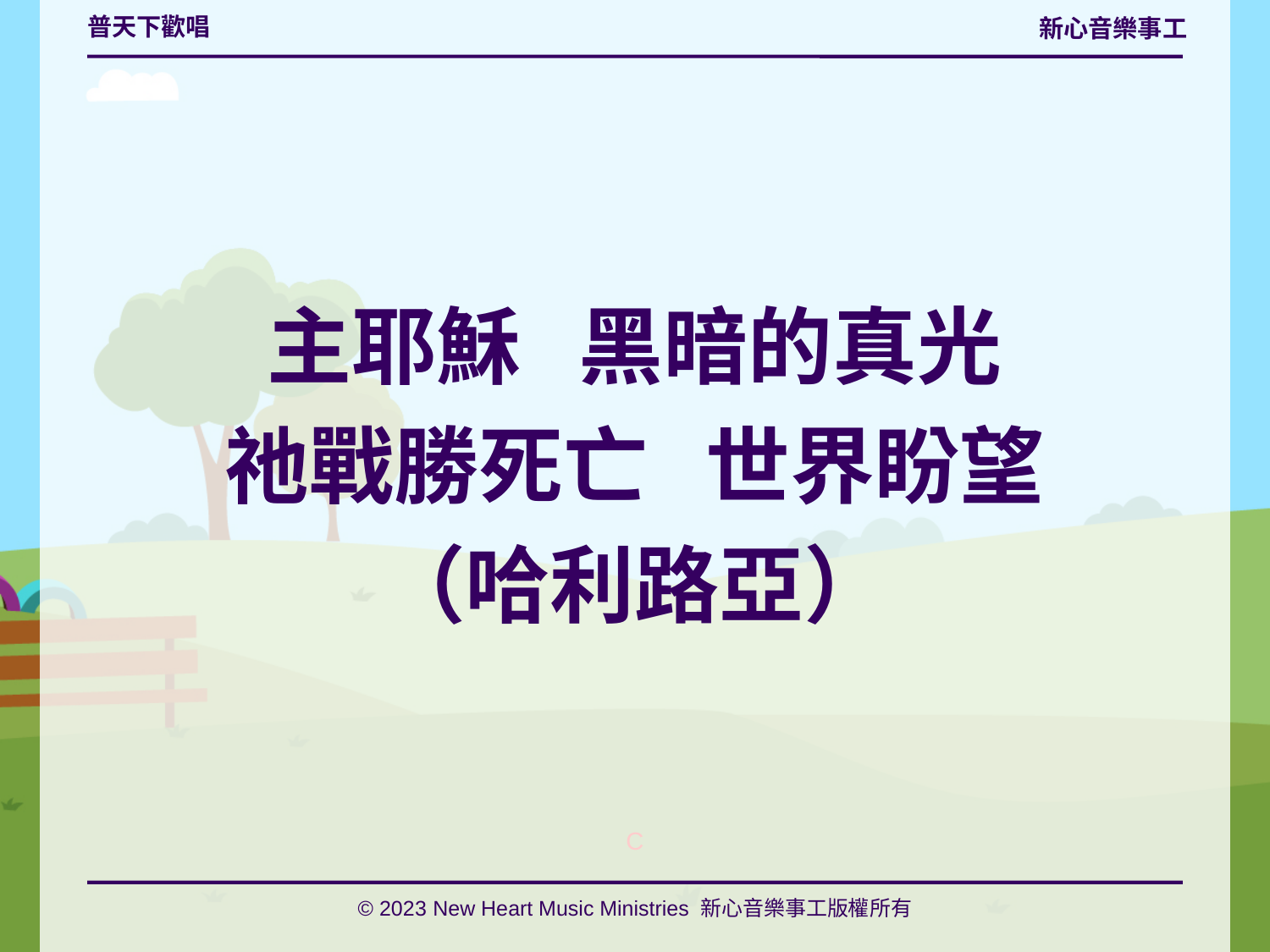

# 普天下歡唱
主耶穌   黑暗的真光
祂戰勝死亡   世界盼望
（哈利路亞）
C
© 2023 New Heart Music Ministries 新心音樂事工版權所有